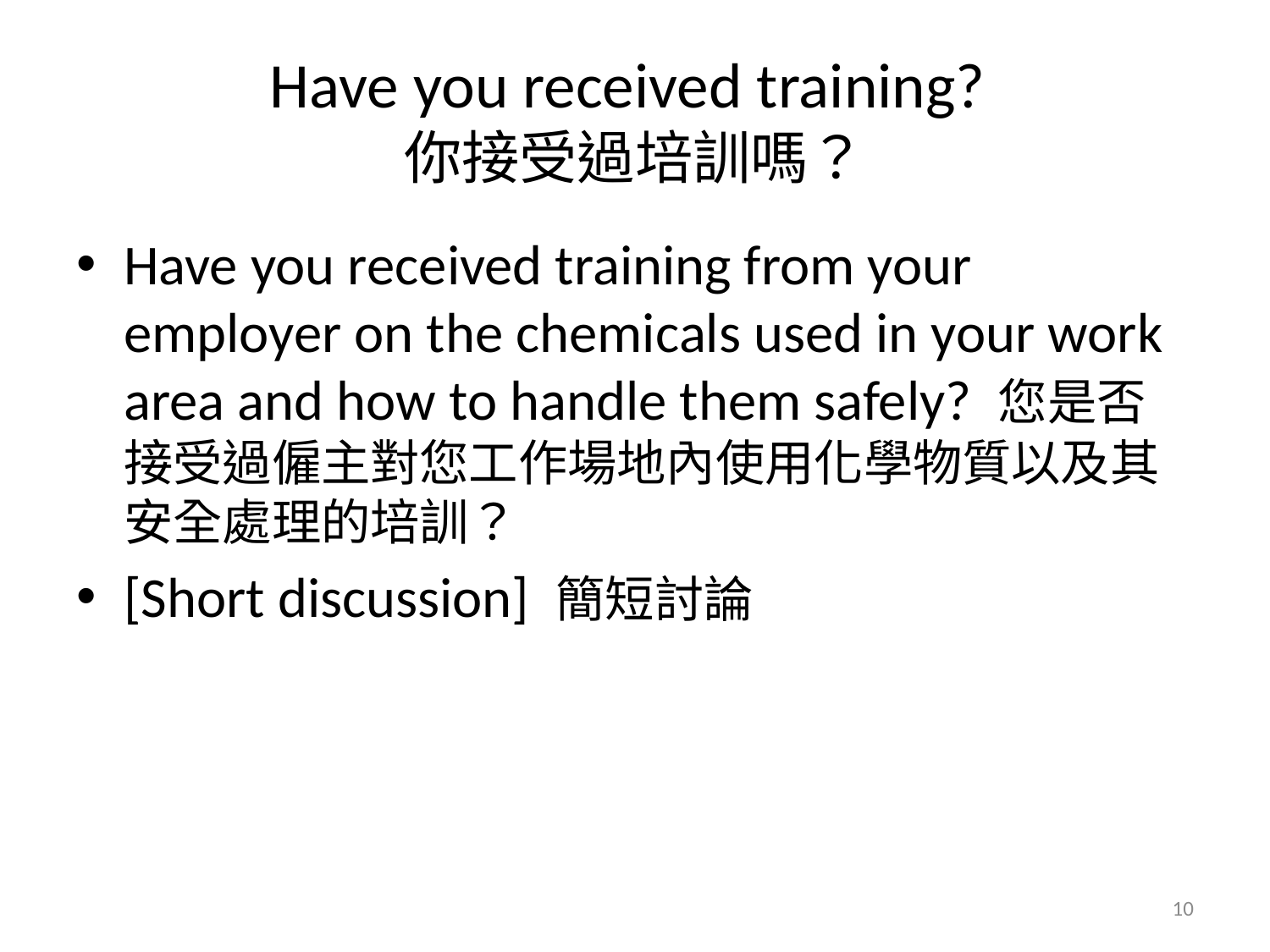

# Have you received training? 你接受過培訓嗎？
Have you received training from your employer on the chemicals used in your work area and how to handle them safely? 您是否接受過僱主對您工作場地內使用化學物質以及其安全處理的培訓？
[Short discussion] 簡短討論
10